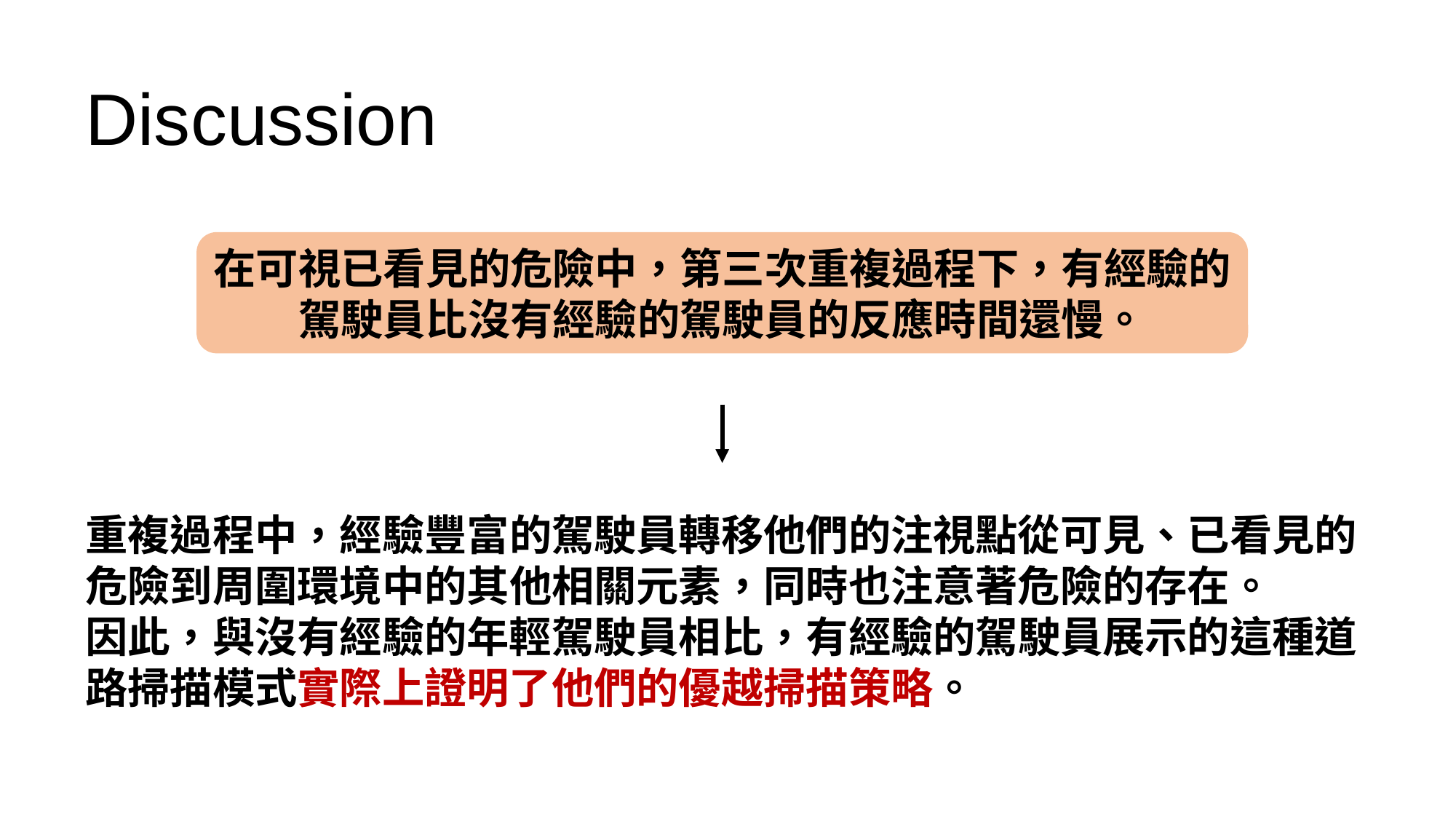

Discussion
在可視已看見的危險中，第三次重複過程下，有經驗的駕駛員比沒有經驗的駕駛員的反應時間還慢。
重複過程中，經驗豐富的駕駛員轉移他們的注視點從可見、已看見的危險到周圍環境中的其他相關元素，同時也注意著危險的存在。
因此，與沒有經驗的年輕駕駛員相比，有經驗的駕駛員展示的這種道路掃描模式實際上證明了他們的優越掃描策略。